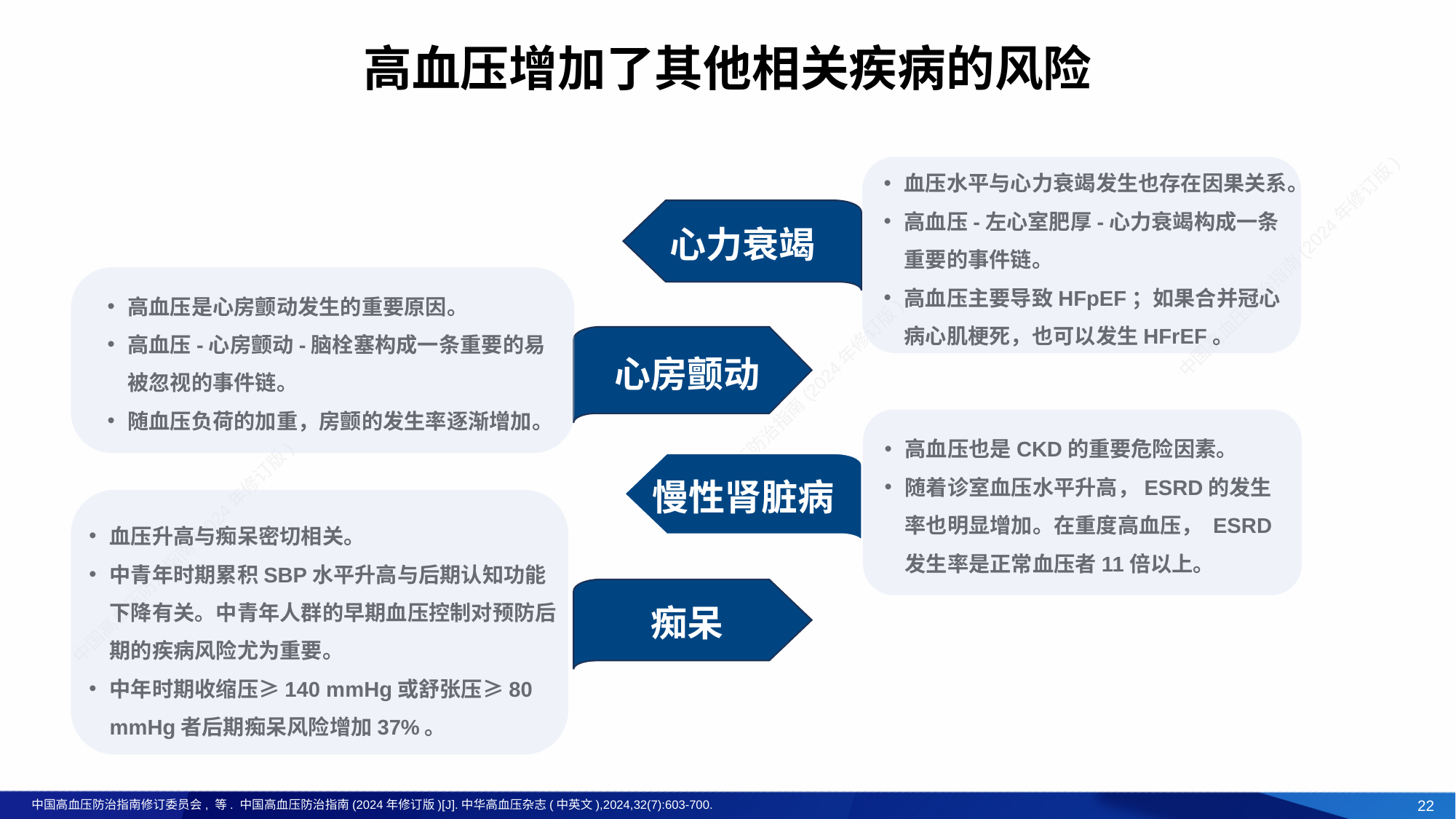

# 高血压增加了其他相关疾病的风险

血压水平与心力衰竭发生也存在因果关系。
高血压-左心室肥厚-心力衰竭构成一条重要的事件链。
高血压主要导致HFpEF；如果合并冠心病心肌梗死，也可以发生HFrEF。
心力衰竭

高血压是心房颤动发生的重要原因。
高血压-心房颤动-脑栓塞构成一条重要的易被忽视的事件链。
随血压负荷的加重，房颤的发生率逐渐增加。
心房颤动

高血压也是CKD的重要危险因素。
随着诊室血压水平升高，ESRD的发生率也明显增加。在重度高血压， ESRD 发生率是正常血压者11倍以上。
慢性肾脏病

血压升高与痴呆密切相关。
中青年时期累积SBP水平升高与后期认知功能下降有关。中青年人群的早期血压控制对预防后期的疾病风险尤为重要。
中年时期收缩压≥140 mmHg或舒张压≥80 mmHg者后期痴呆风险增加37%。
痴呆